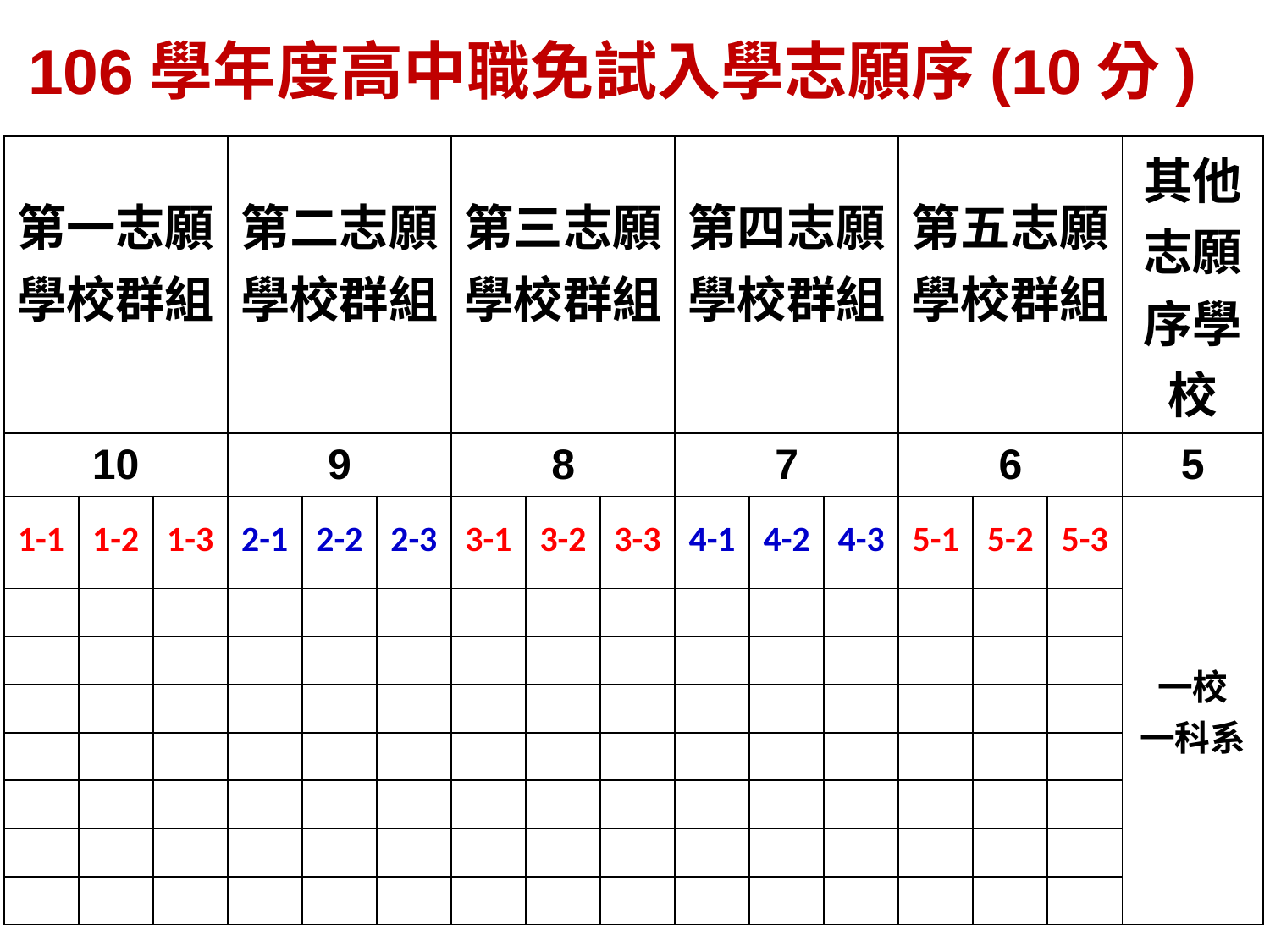

# 106學年度高中職免試入學志願序(10分)
| 第一志願 學校群組 |  |  | 第二志願 學校群組 |  |  | 第三志願學校群組 |  |  | 第四志願 學校群組 |  |  | 第五志願 學校群組 |  |  | 其他志願序學校 |
| --- | --- | --- | --- | --- | --- | --- | --- | --- | --- | --- | --- | --- | --- | --- | --- |
| 10 |  |  | 9 |  |  | 8 |  |  | 7 |  |  | 6 |  |  | 5 |
| 1-1 | 1-2 | 1-3 | 2-1 | 2-2 | 2-3 | 3-1 | 3-2 | 3-3 | 4-1 | 4-2 | 4-3 | 5-1 | 5-2 | 5-3 | 一校 一科系 |
|  |  |  |  |  |  |  |  |  |  |  |  |  |  |  |  |
|  |  |  |  |  |  |  |  |  |  |  |  |  |  |  |  |
|  |  |  |  |  |  |  |  |  |  |  |  |  |  |  |  |
|  |  |  |  |  |  |  |  |  |  |  |  |  |  |  |  |
|  |  |  |  |  |  |  |  |  |  |  |  |  |  |  |  |
|  |  |  |  |  |  |  |  |  |  |  |  |  |  |  |  |
|  |  |  |  |  |  |  |  |  |  |  |  |  |  |  |  |
8